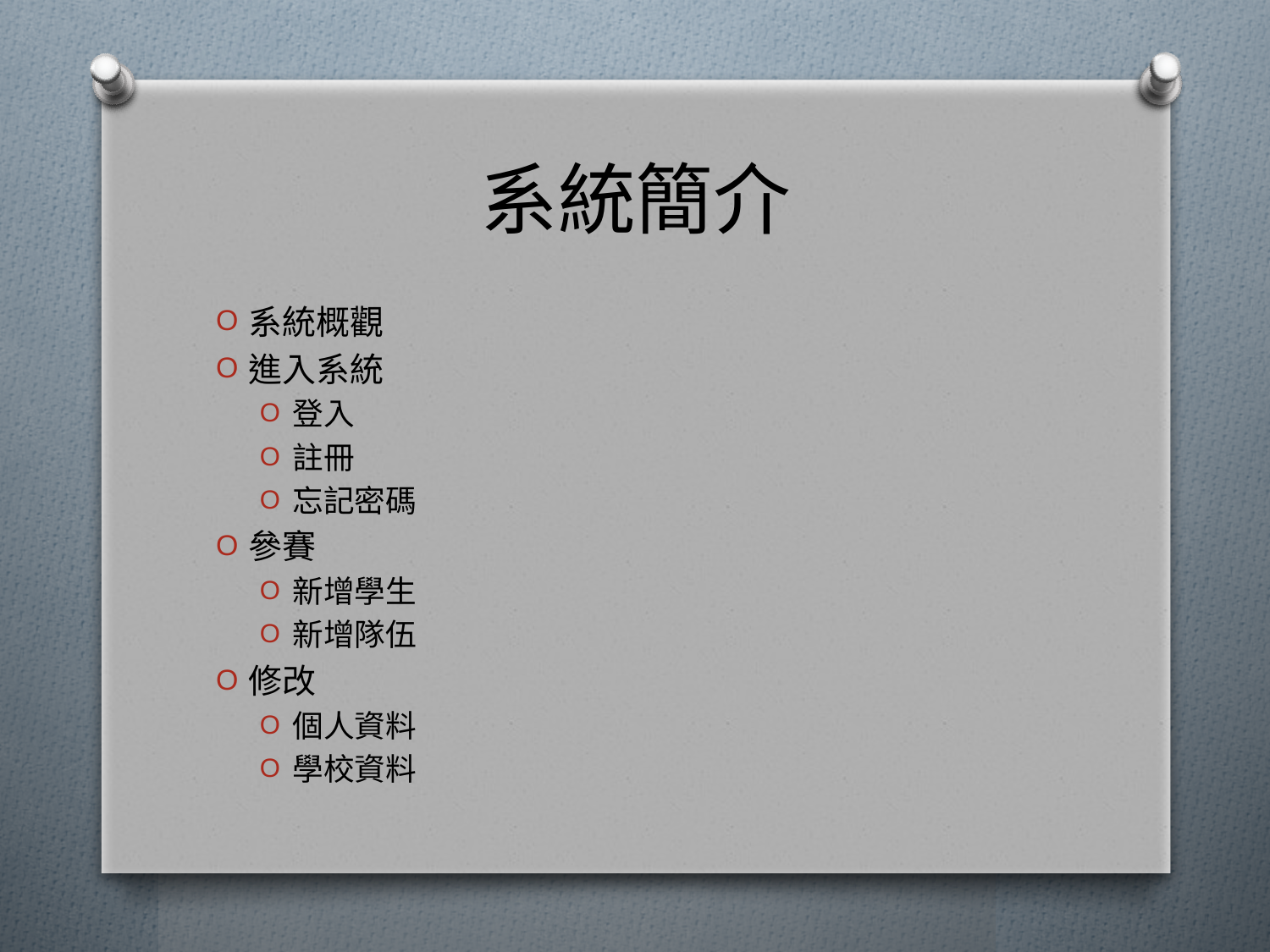

# 系統簡介
系統概觀
進入系統
登入
註冊
忘記密碼
參賽
新增學生
新增隊伍
修改
個人資料
學校資料